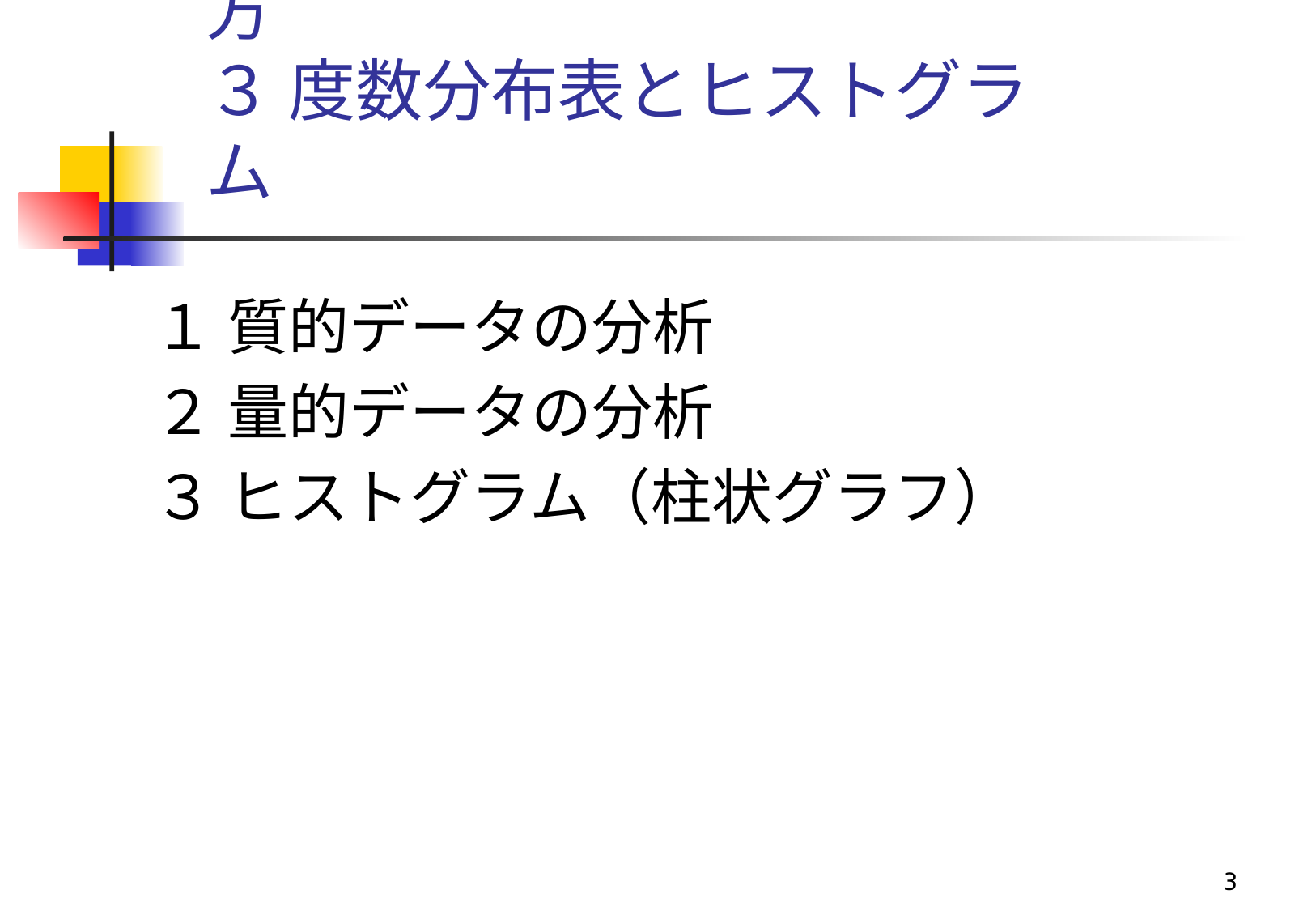

# Ⅱ 統計量・データ分布の見方 ３ 度数分布表とヒストグラム
１ 質的データの分析
２ 量的データの分析
３ ヒストグラム（柱状グラフ）

3